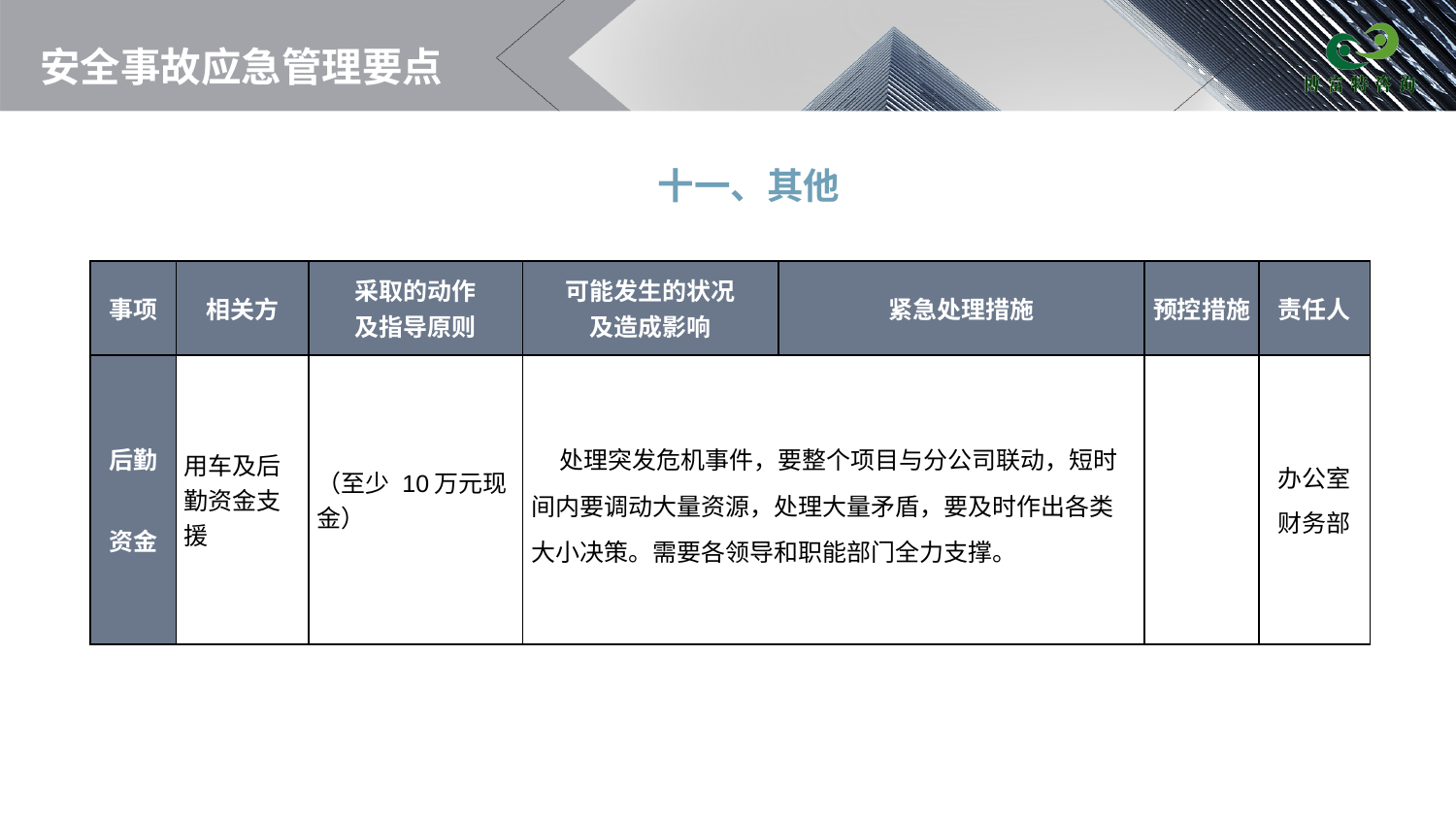

# 安全事故应急管理要点
十一、其他
| 事项 | 相关方 | 采取的动作 及指导原则 | 可能发生的状况 及造成影响 | 紧急处理措施 | 预控措施 | 责任人 |
| --- | --- | --- | --- | --- | --- | --- |
| 后勤 资金 | 用车及后勤资金支援 | （至少 10万元现金） | 处理突发危机事件，要整个项目与分公司联动，短时间内要调动大量资源，处理大量矛盾，要及时作出各类大小决策。需要各领导和职能部门全力支撑。 |  |  | 办公室 财务部 |